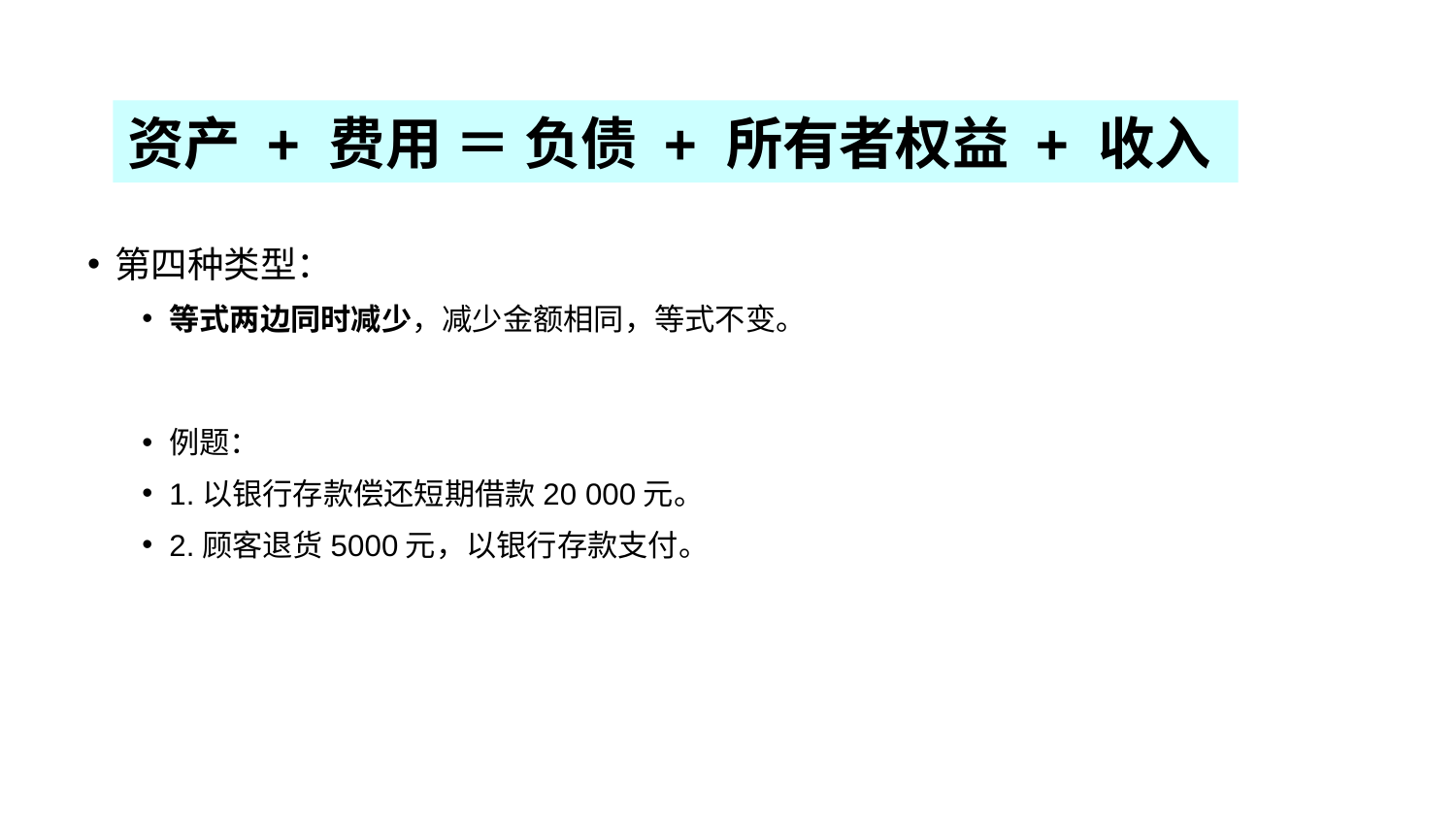

资产 + 费用 ＝ 负债 + 所有者权益 + 收入
第四种类型：
等式两边同时减少，减少金额相同，等式不变。

例题：
1.以银行存款偿还短期借款20 000元。
2.顾客退货5000元，以银行存款支付。